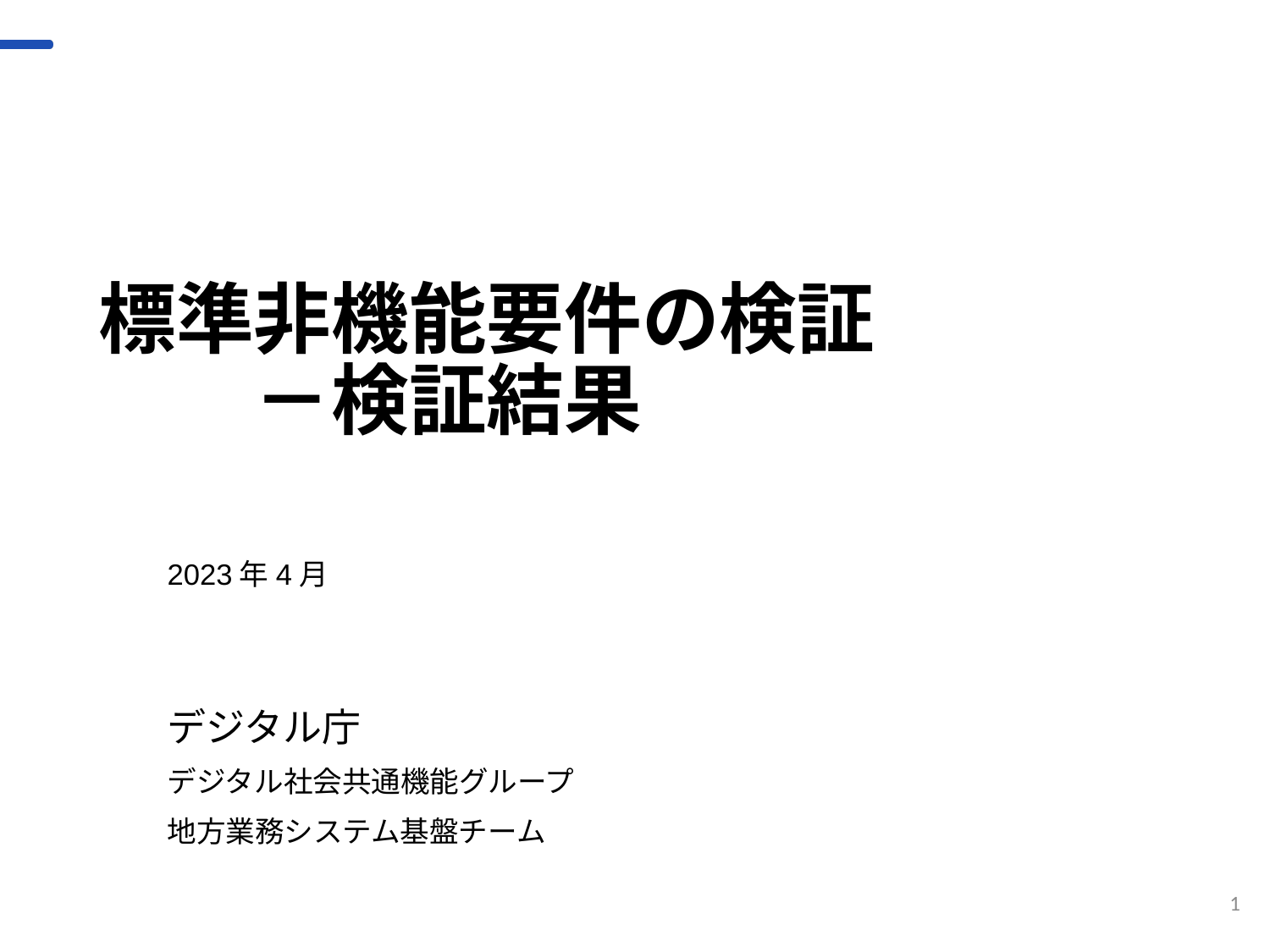

# 標準非機能要件の検証　　　　　　　－検証結果
2023年4月

デジタル庁
デジタル社会共通機能グループ
地方業務システム基盤チーム
1